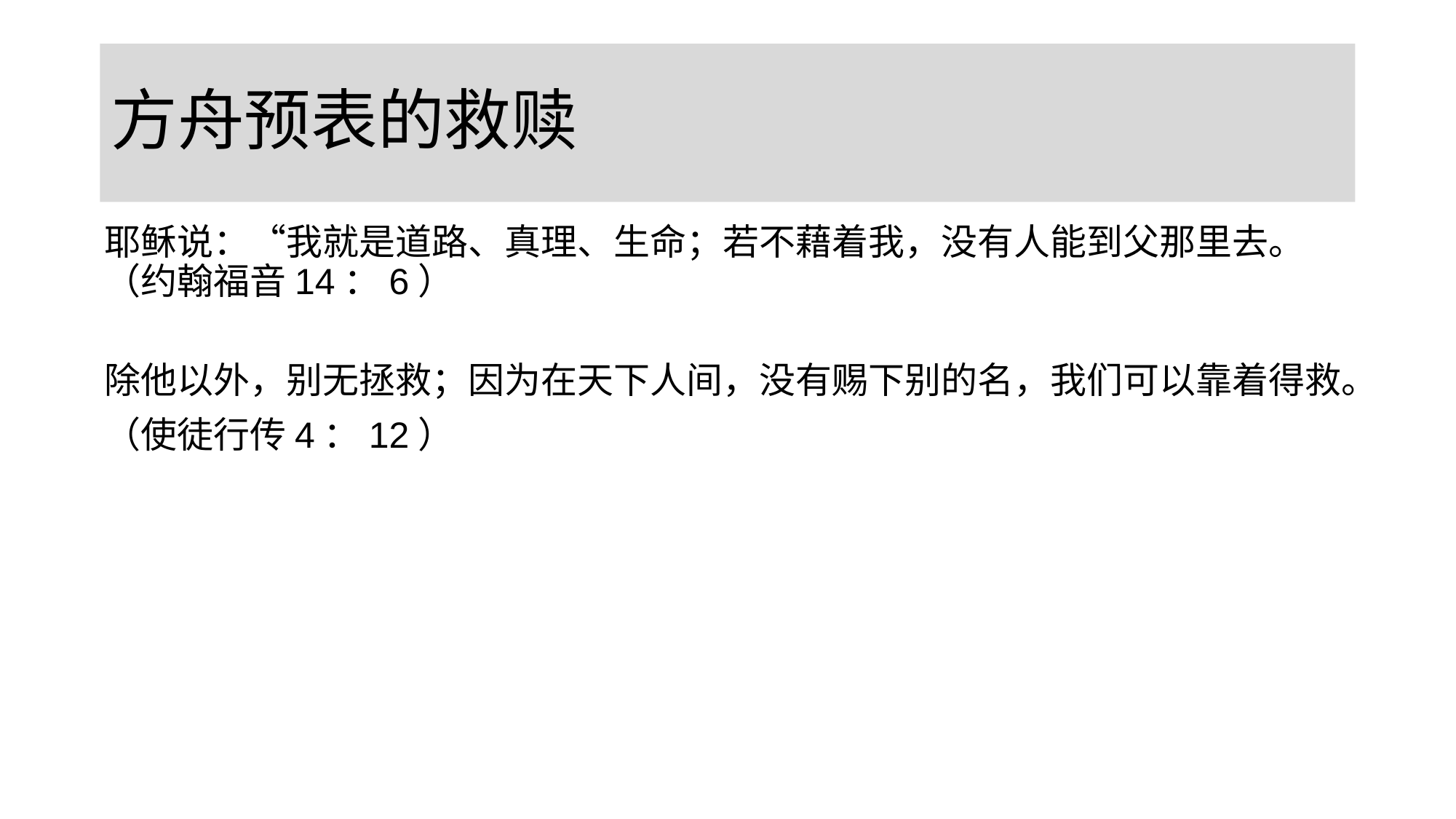

# 方舟预表的救赎
耶稣说：“我就是道路、真理、生命；若不藉着我，没有人能到父那里去。（约翰福音14：6）

除他以外，别无拯救；因为在天下人间，没有赐下别的名，我们可以靠着得救。
（使徒行传4：12）